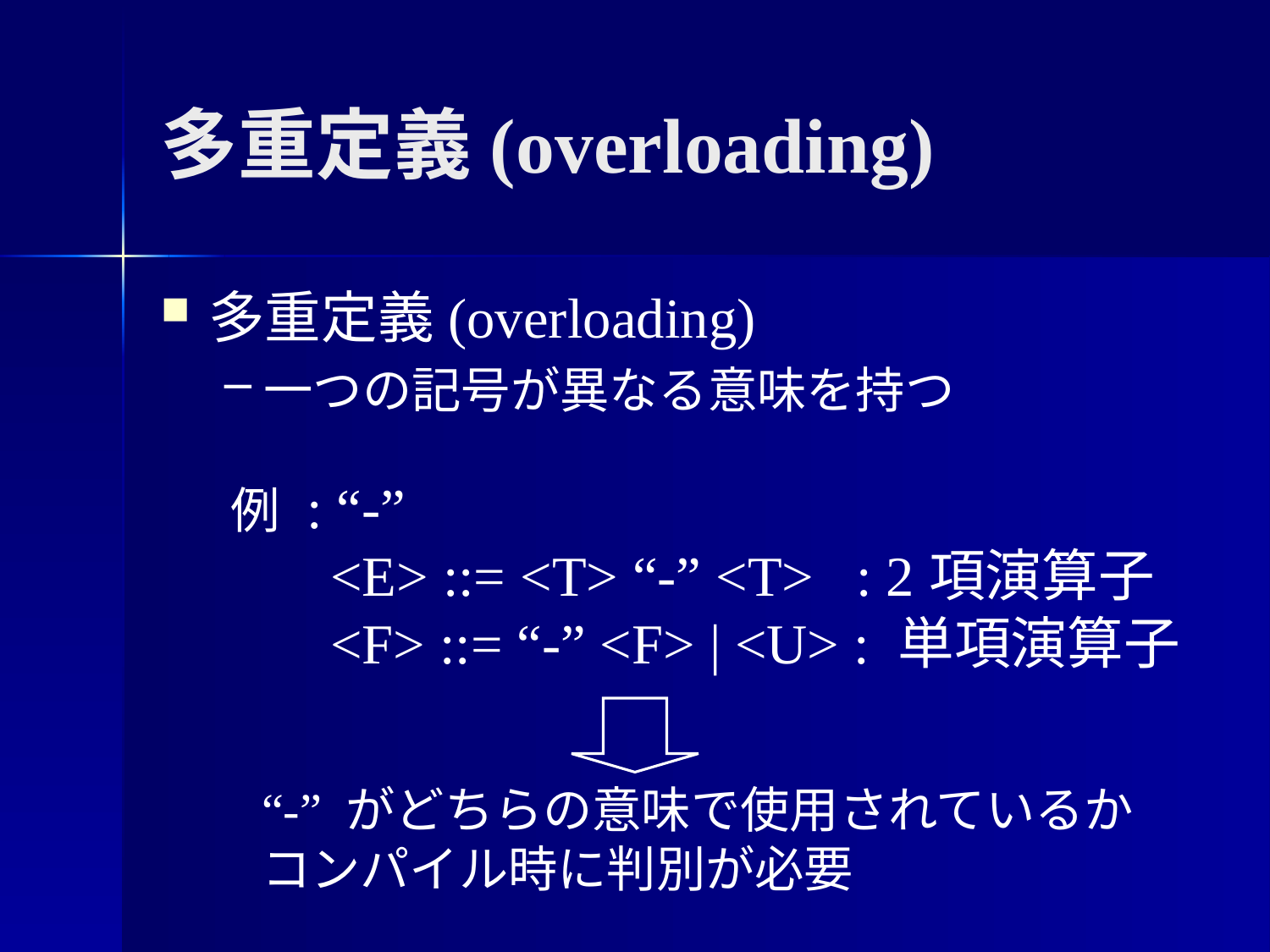

多重定義(overloading)
多重定義(overloading)
一つの記号が異なる意味を持つ
例 : “-”
       <E> ::= <T> “-” <T>   : 2項演算子
       <F> ::= “-” <F> | <U> : 単項演算子

“-” がどちらの意味で使用されているか
コンパイル時に判別が必要